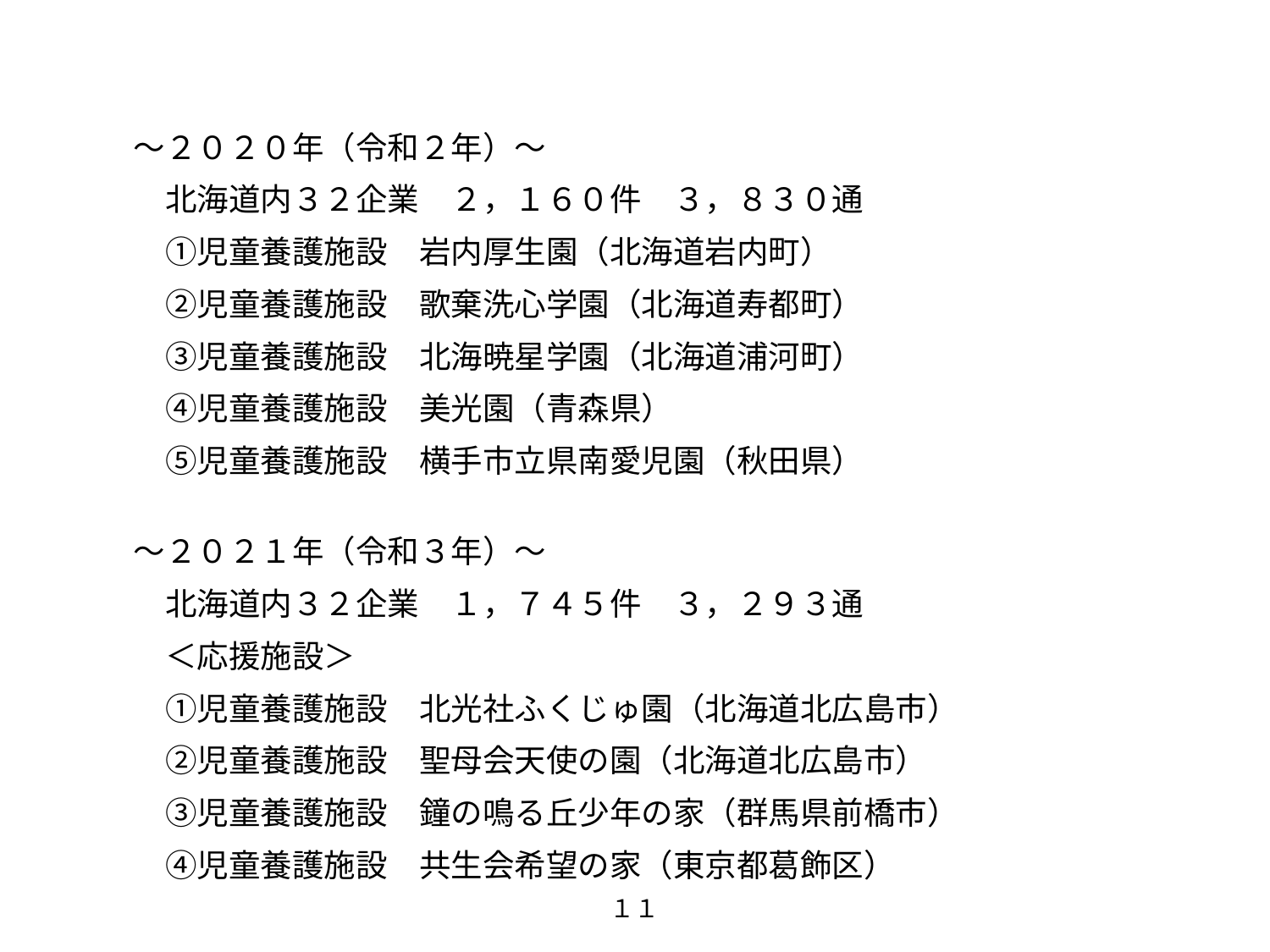

～２０２０年（令和２年）～
　北海道内３２企業　２，１６０件　３，８３０通
　①児童養護施設　岩内厚生園（北海道岩内町）
　②児童養護施設　歌棄洗心学園（北海道寿都町）
　③児童養護施設　北海暁星学園（北海道浦河町）
　④児童養護施設　美光園（青森県）
　⑤児童養護施設　横手市立県南愛児園（秋田県）

～２０２１年（令和３年）～
　北海道内３２企業　１，７４５件　３，２９３通
　＜応援施設＞
　①児童養護施設　北光社ふくじゅ園（北海道北広島市）
　②児童養護施設　聖母会天使の園（北海道北広島市）
　③児童養護施設　鐘の鳴る丘少年の家（群馬県前橋市）
　④児童養護施設　共生会希望の家（東京都葛飾区）
１１